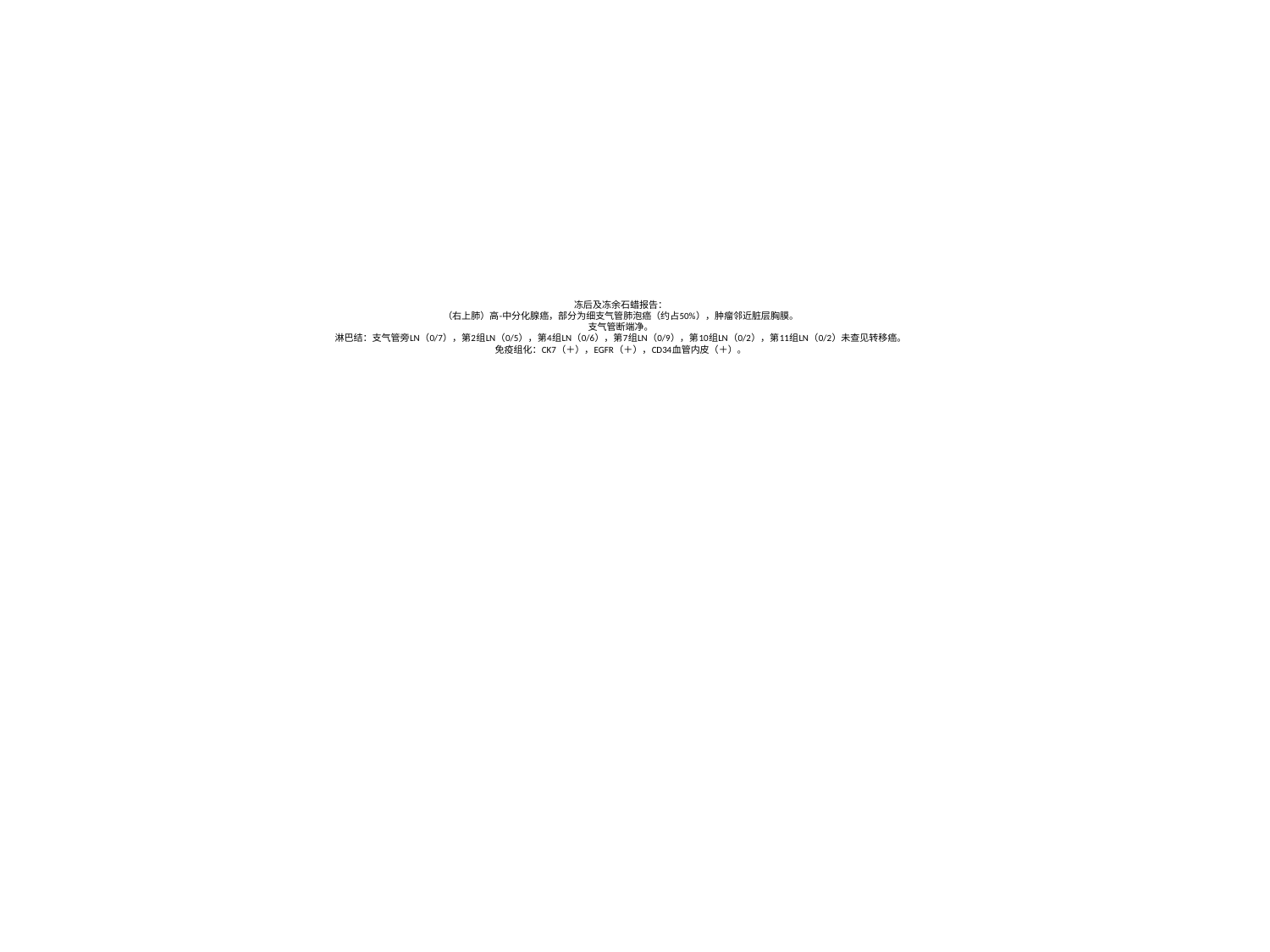

# 冻后及冻余石蜡报告： （右上肺）高-中分化腺癌，部分为细支气管肺泡癌（约占50%），肿瘤邻近脏层胸膜。 支气管断端净。 淋巴结：支气管旁LN（0/7），第2组LN（0/5），第4组LN（0/6），第7组LN（0/9），第10组LN（0/2），第11组LN（0/2）未查见转移癌。 免疫组化：CK7（＋），EGFR（＋），CD34血管内皮（＋）。